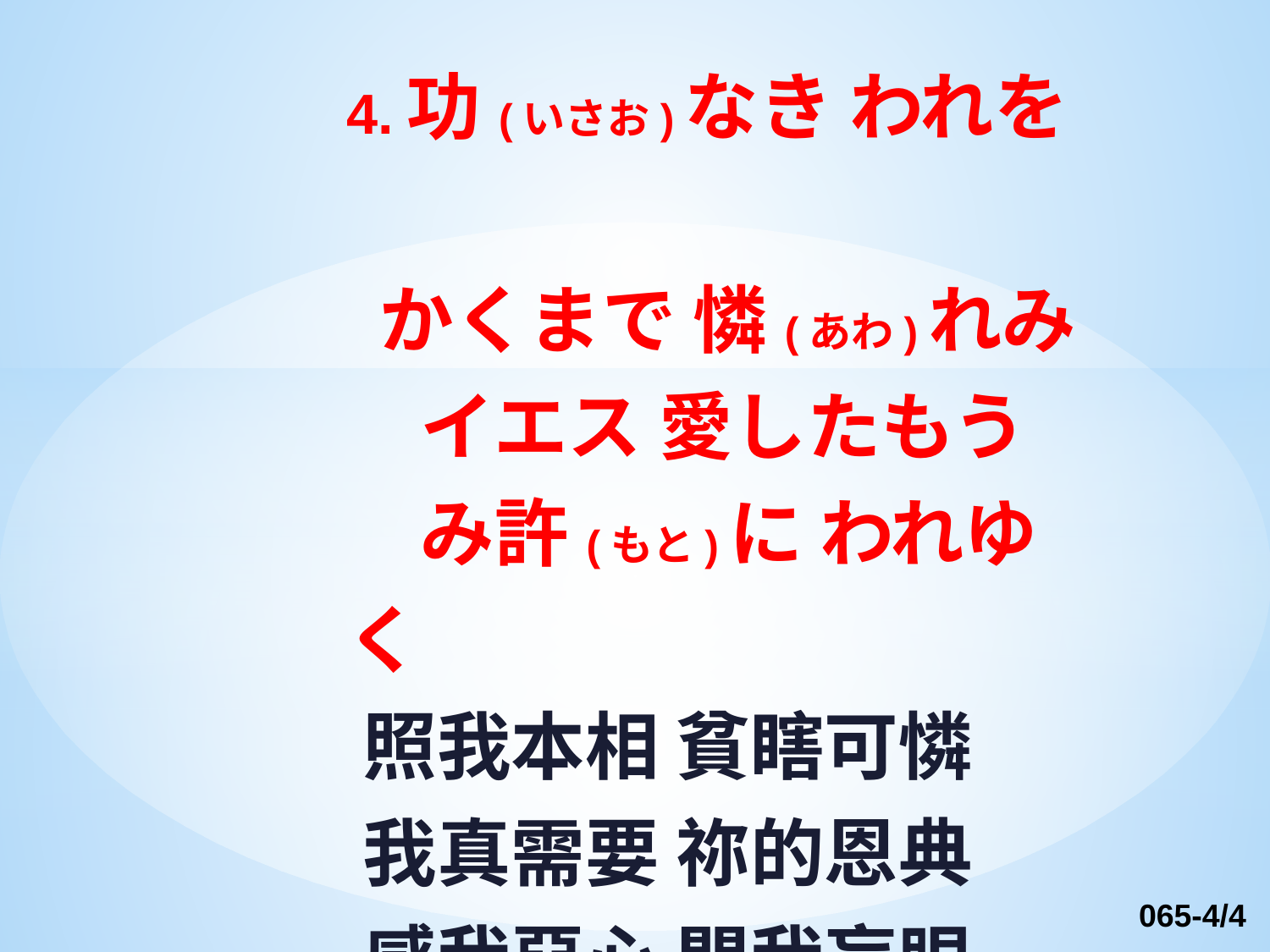

4.功(いさお)なき われを　　
  かくまで 憐(あわ)れみ
　イエス 愛したもう
　み許(もと)に われゆく
 照我本相 貧瞎可憐
 我真需要 祢的恩典
 感我惡心 開我盲眼
 救主耶穌 我來我來
065-4/4